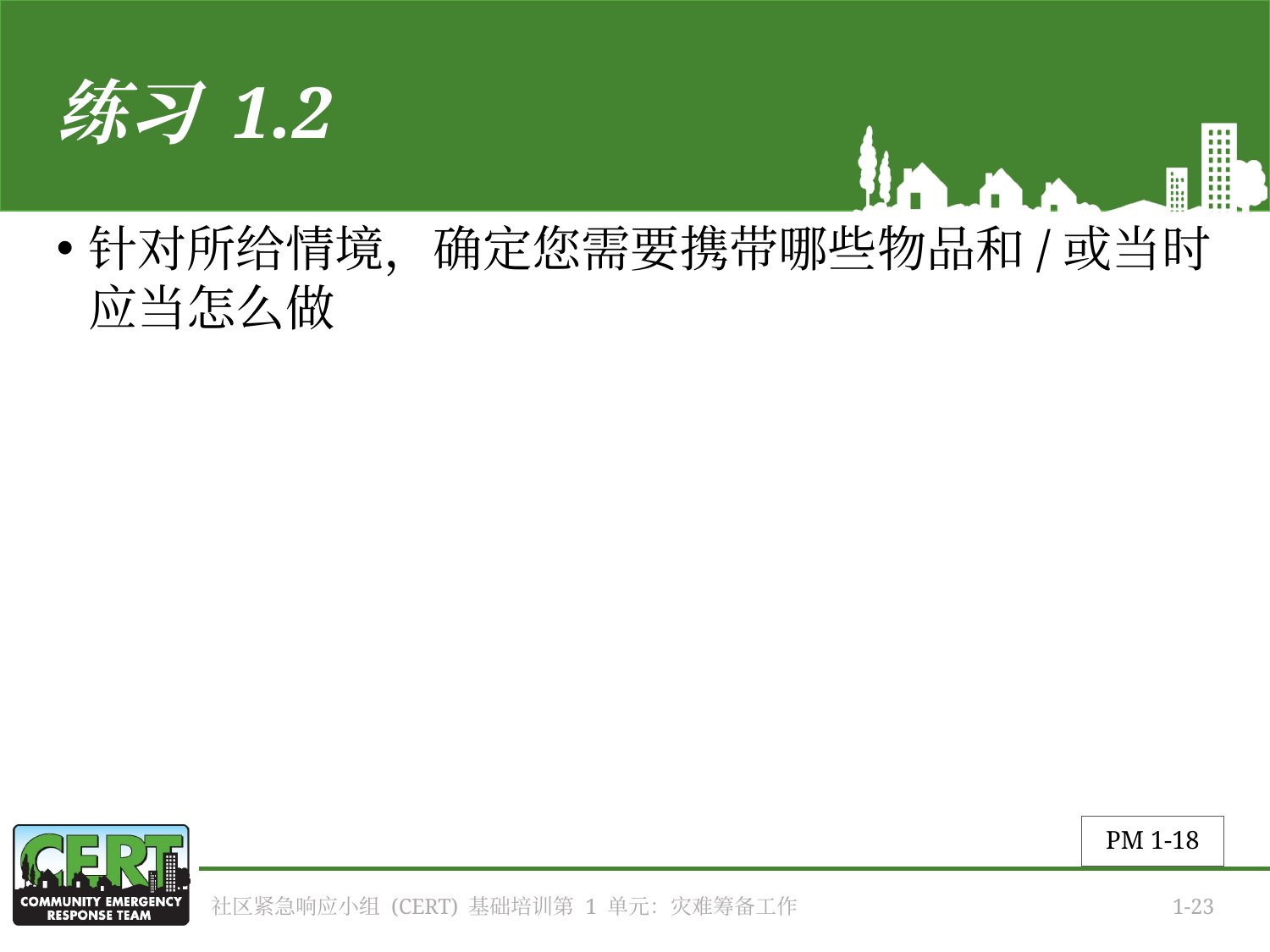

# 练习 1.2
针对所给情境，确定您需要携带哪些物品和/或当时应当怎么做
PM 1-18
社区紧急响应小组 (CERT) 基础培训第 1 单元：灾难筹备工作
1-23